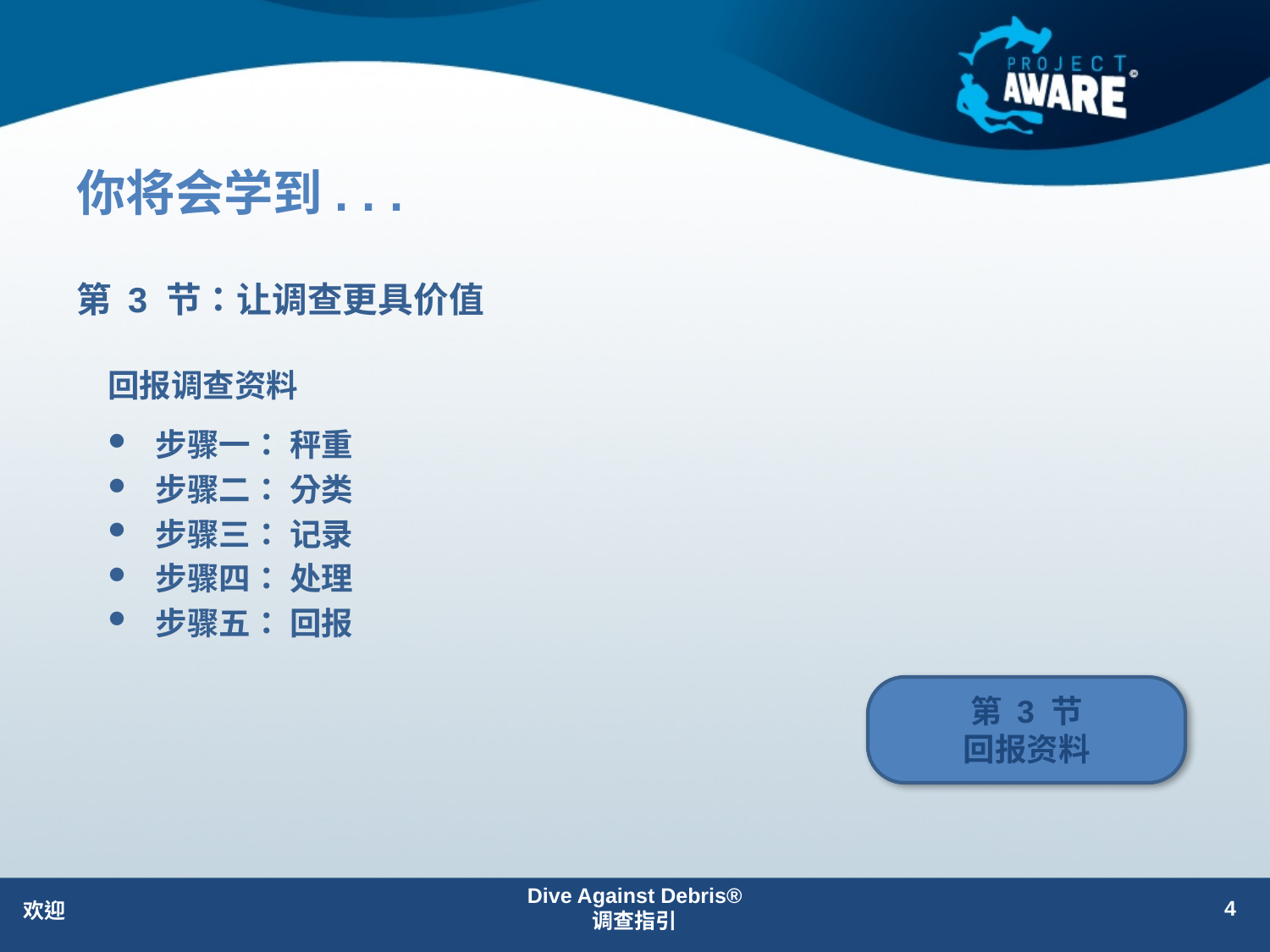

# 你将会学到. . .
第 3 节：让调查更具价值
回报调查资料
步骤一： 秤重
步骤二： 分类
步骤三： 记录
步骤四： 处理
步骤五： 回报

第 3 节
回报资料
Dive Against Debris®
调查指引
4
欢迎